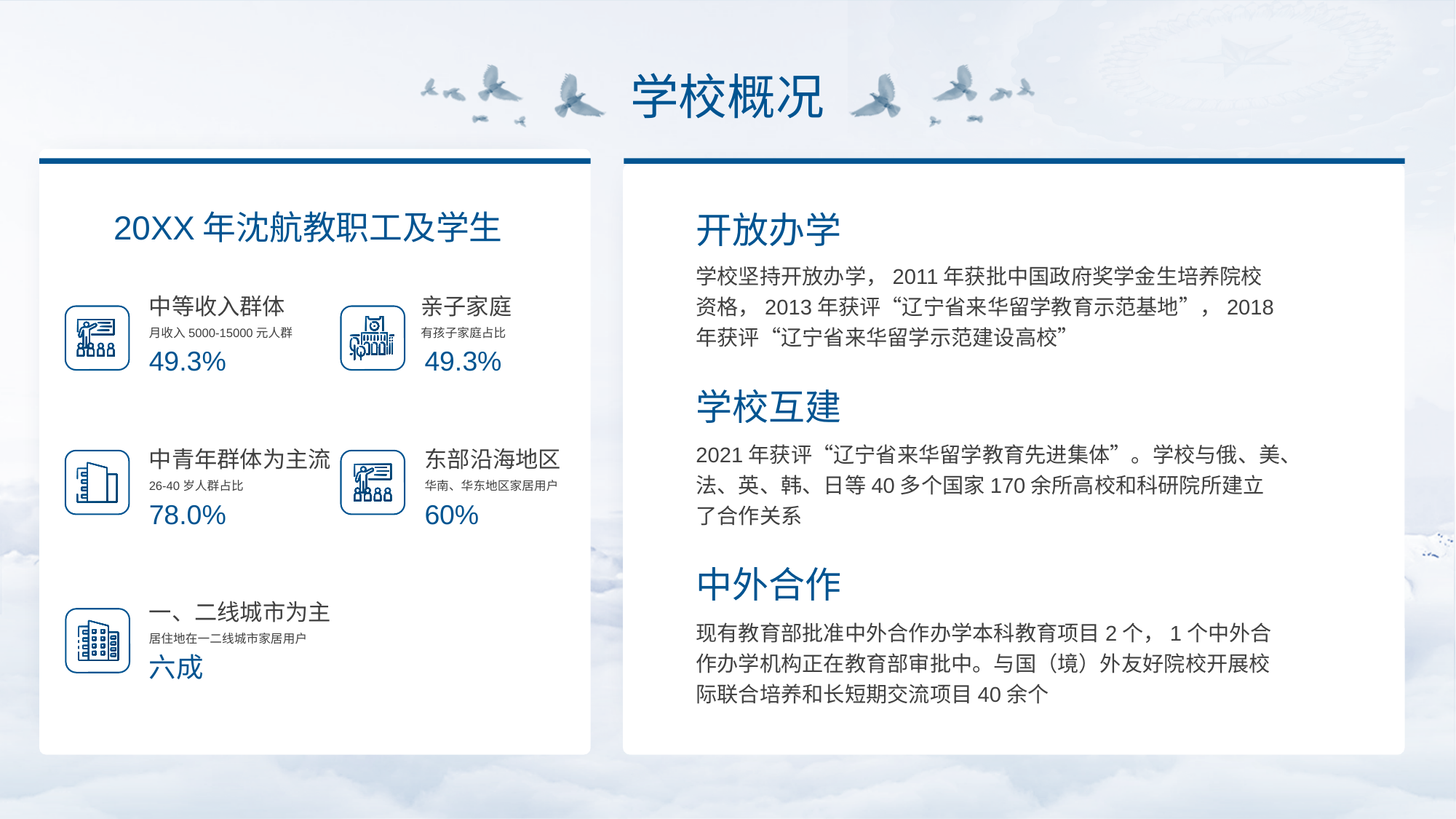

学校概况

20XX年沈航教职工及学生
开放办学
学校坚持开放办学，2011年获批中国政府奖学金生培养院校资格，2013年获评“辽宁省来华留学教育示范基地”，2018年获评“辽宁省来华留学示范建设高校”
中等收入群体
亲子家庭

月收入5000-15000元人群
有孩子家庭占比
49.3%
49.3%
学校互建
2021年获评“辽宁省来华留学教育先进集体”。学校与俄、美、法、英、韩、日等40多个国家170余所高校和科研院所建立了合作关系
中青年群体为主流
东部沿海地区

26-40岁人群占比
华南、华东地区家居用户
78.0%
60%
中外合作
一、二线城市为主

现有教育部批准中外合作办学本科教育项目2个，1个中外合作办学机构正在教育部审批中。与国（境）外友好院校开展校际联合培养和长短期交流项目40余个

居住地在一二线城市家居用户
六成